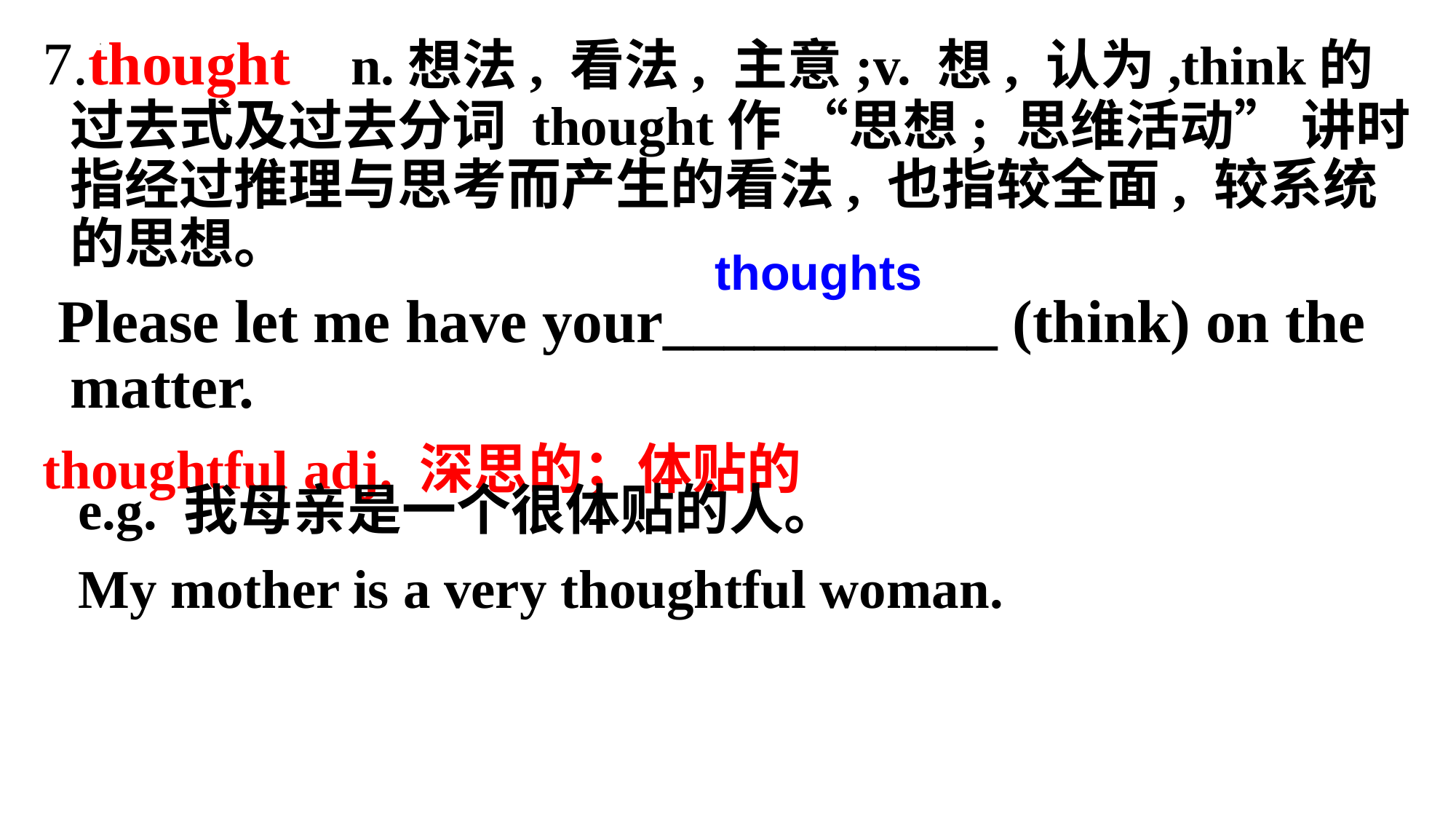

7.thought    n.想法, 看法, 主意;v. 想, 认为,think的过去式及过去分词 thought作 “思想; 思维活动” 讲时指经过推理与思考而产生的看法, 也指较全面, 较系统的思想。
 Please let me have your___________ (think) on the matter.
thoughtful adj. 深思的；体贴的

thoughts
e.g. 我母亲是一个很体贴的人。
My mother is a very thoughtful woman.